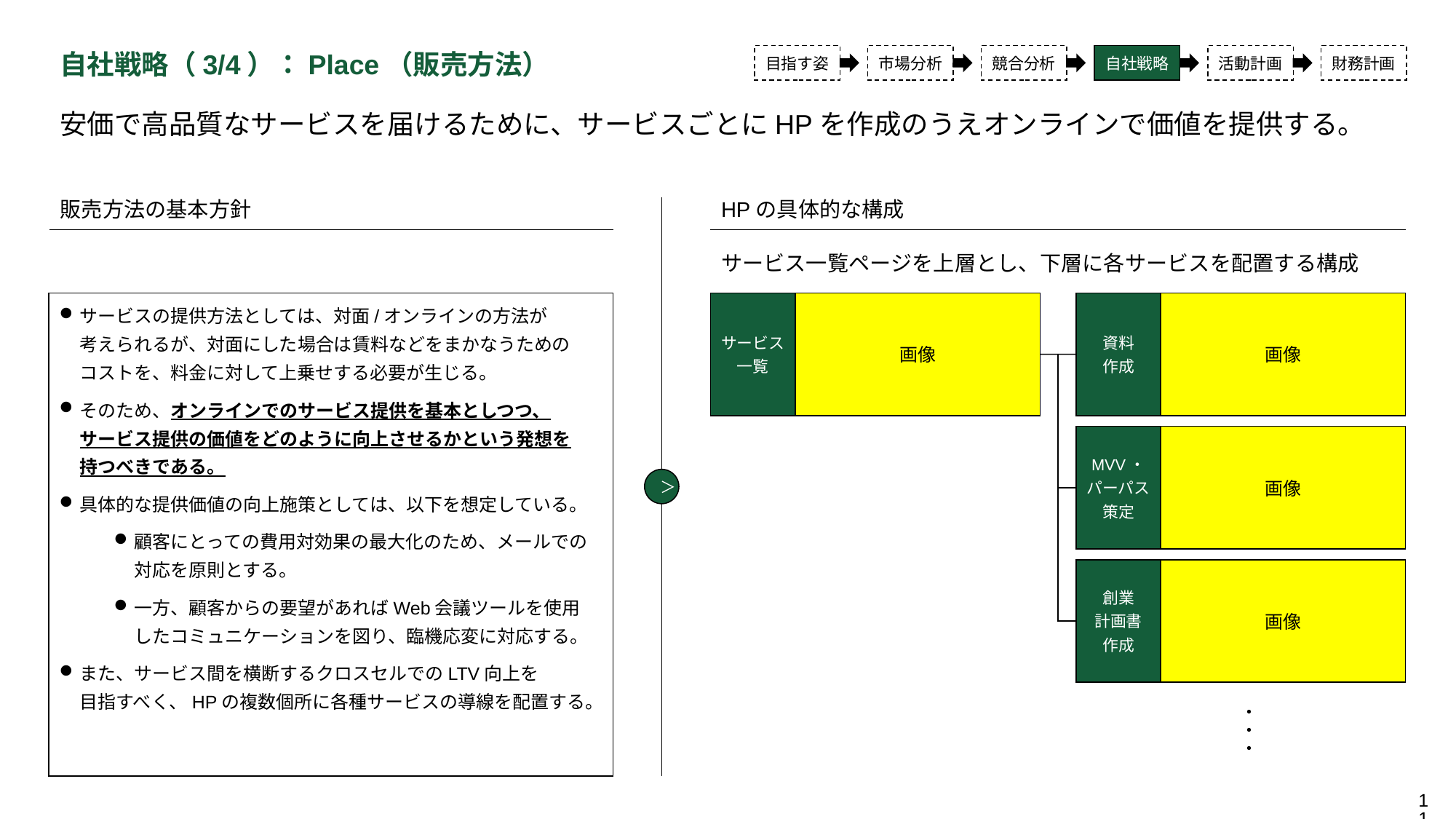

自社戦略（3/4）：Place（販売方法）
目指す姿

市場分析

競合分析

自社戦略

活動計画

財務計画
安価で高品質なサービスを届けるために、サービスごとにHPを作成のうえオンラインで価値を提供する。
販売方法の基本方針
サービスの提供方法としては、対面/オンラインの方法が
考えられるが、対面にした場合は賃料などをまかなうための
コストを、料金に対して上乗せする必要が生じる。
そのため、オンラインでのサービス提供を基本としつつ、
サービス提供の価値をどのように向上させるかという発想を
持つべきである。
具体的な提供価値の向上施策としては、以下を想定している。
顧客にとっての費用対効果の最大化のため、メールでの
対応を原則とする。
一方、顧客からの要望があればWeb会議ツールを使用
したコミュニケーションを図り、臨機応変に対応する。
また、サービス間を横断するクロスセルでのLTV向上を
目指すべく、HPの複数個所に各種サービスの導線を配置する。
＞
HPの具体的な構成
サービス一覧ページを上層とし、下層に各サービスを配置する構成
画像
画像
サービス
一覧
資料
作成
MVV・
パーパス
策定
画像
画像
創業
計画書
作成
・・・
11